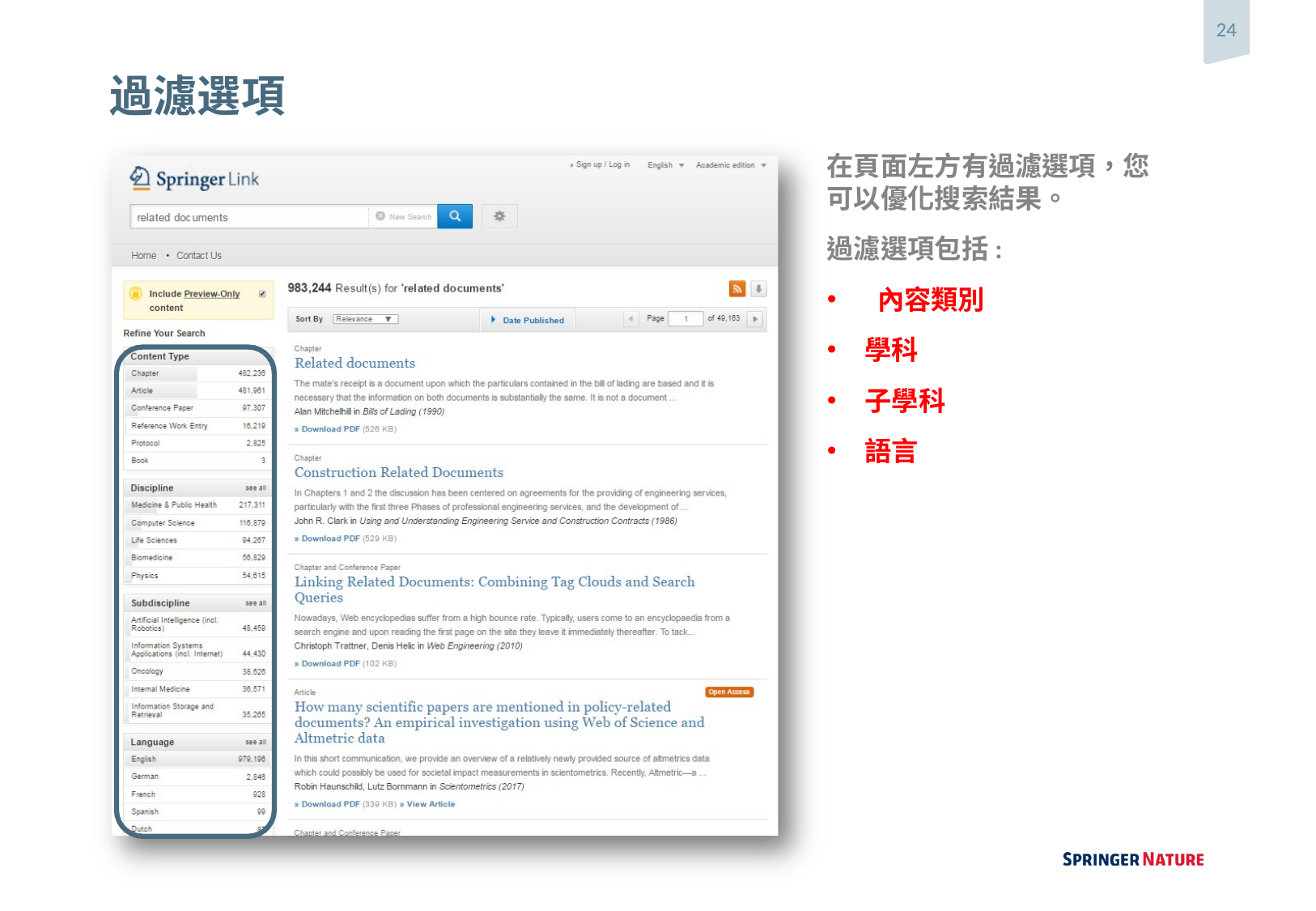

24
# 過濾選項

在頁面左方有過濾選項，您可以優化搜索結果。
過濾選項包括:
 內容類別
學科
子學科
語言